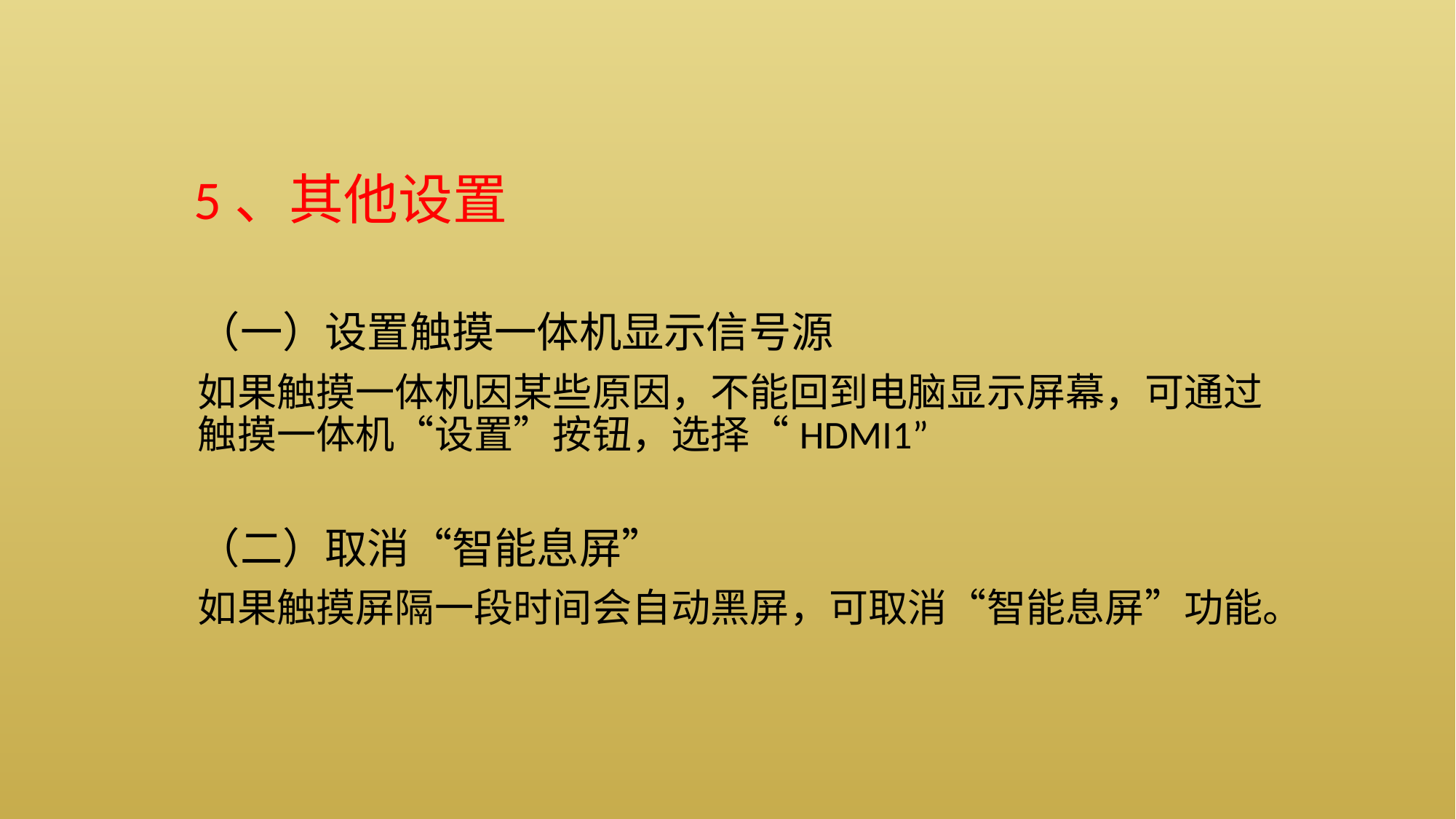

# 5、其他设置
（一）设置触摸一体机显示信号源
如果触摸一体机因某些原因，不能回到电脑显示屏幕，可通过触摸一体机“设置”按钮，选择“HDMI1”

（二）取消“智能息屏”
如果触摸屏隔一段时间会自动黑屏，可取消“智能息屏”功能。